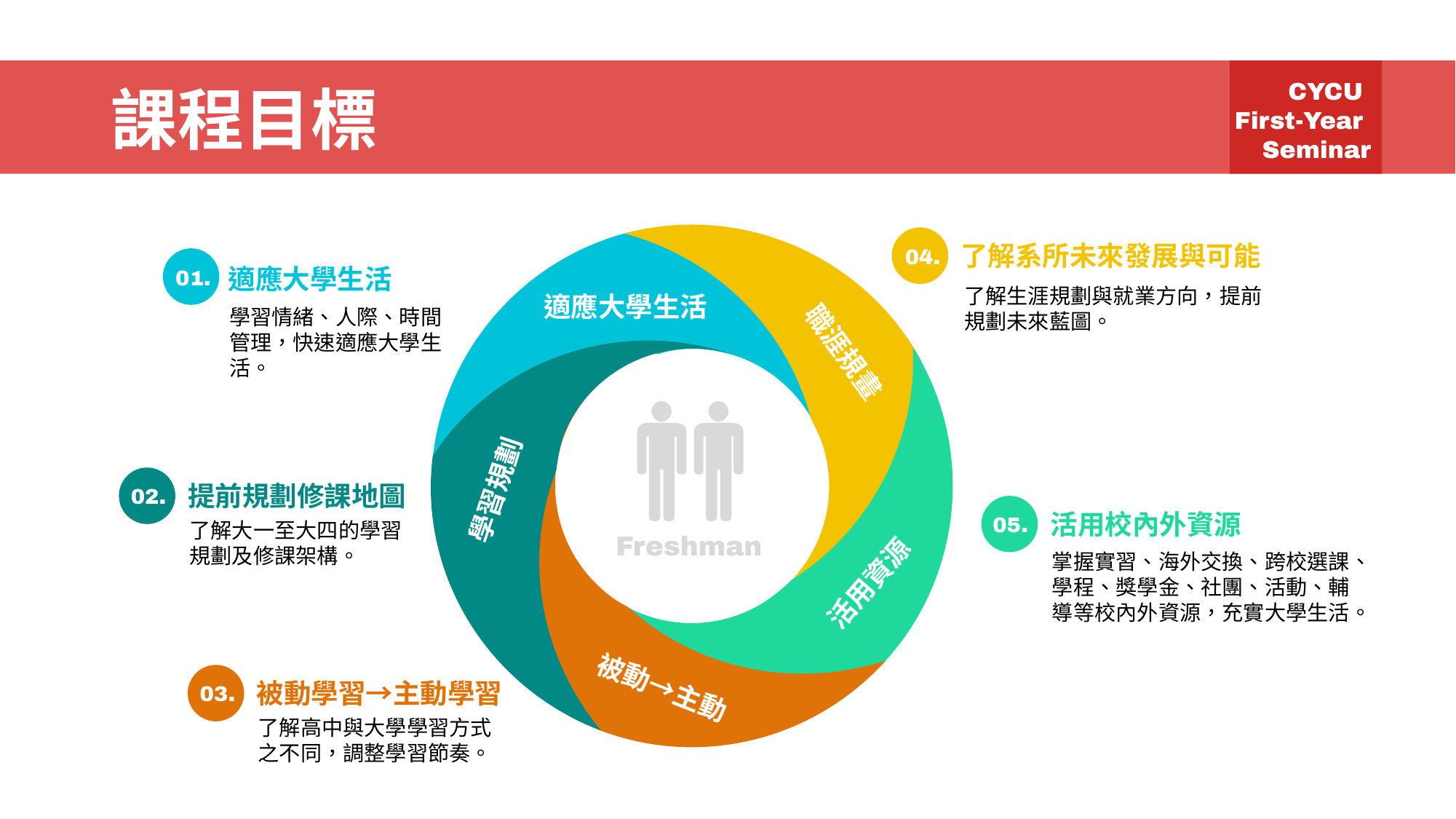

# 課程目標

CYCU
First-Year
Seminar

了解系所未來發展與可能
04.

適應大學生活
01.
了解生涯規劃與就業方向，提前規劃未來藍圖。
適應大學生活
學習情緒、人際、時間管理，快速適應大學生活。

職涯規畫

學習規劃

提前規劃修課地圖
02.

活用校內外資源
05.
了解大一至大四的學習規劃及修課架構。
Freshman
掌握實習、海外交換、跨校選課、學程、獎學金、社團、活動、輔導等校內外資源，充實大學生活。
活用資源

被動學習→主動學習
被動→主動
03.
了解高中與大學學習方式之不同，調整學習節奏。

學習情緒及時間管理
06.